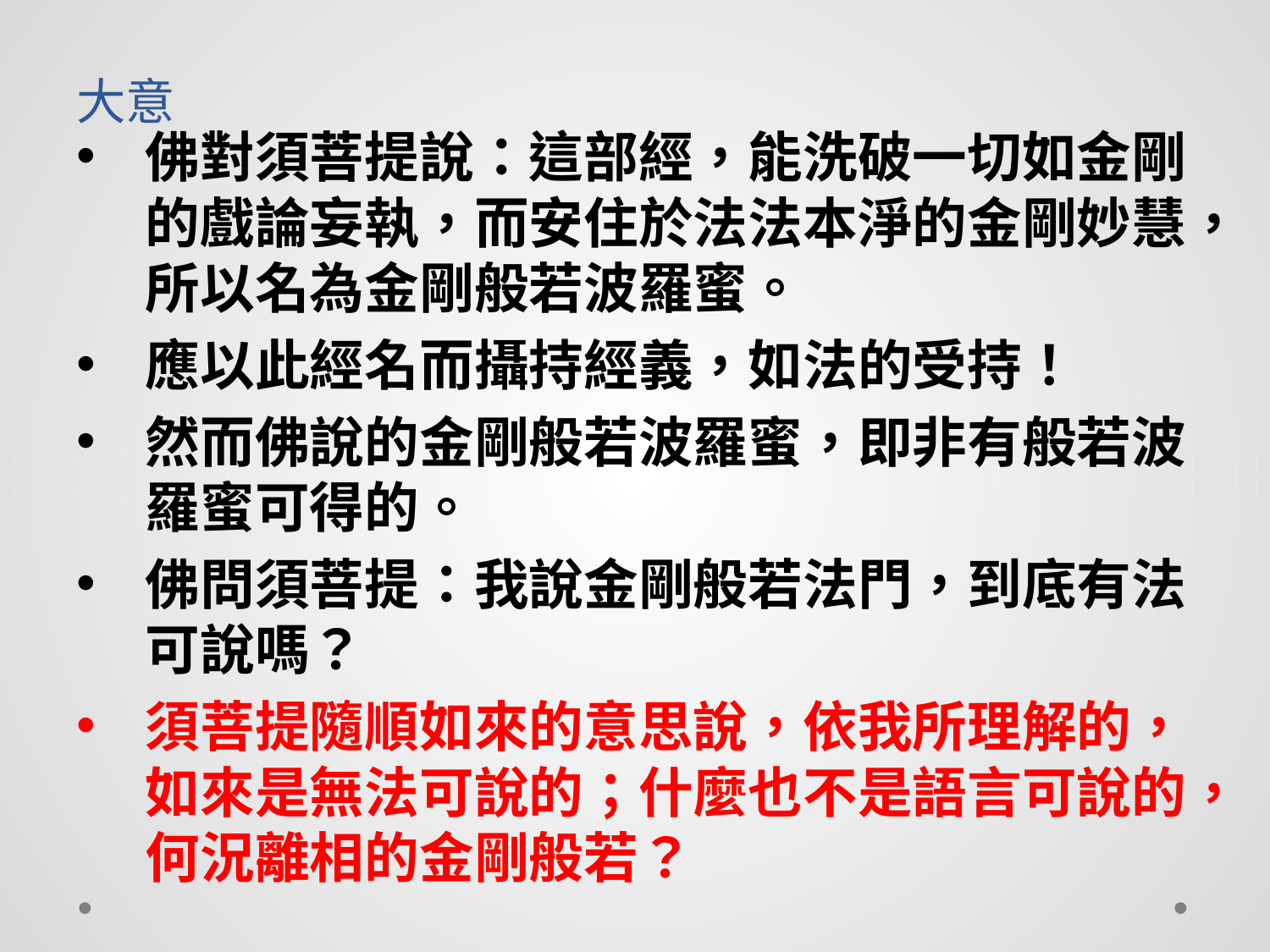

# 大意
佛對須菩提說：這部經，能洗破一切如金剛的戲論妄執，而安住於法法本淨的金剛妙慧，所以名為金剛般若波羅蜜。
應以此經名而攝持經義，如法的受持！
然而佛說的金剛般若波羅蜜，即非有般若波羅蜜可得的。
佛問須菩提：我說金剛般若法門，到底有法可說嗎？
須菩提隨順如來的意思說，依我所理解的，如來是無法可說的；什麼也不是語言可說的，何況離相的金剛般若？